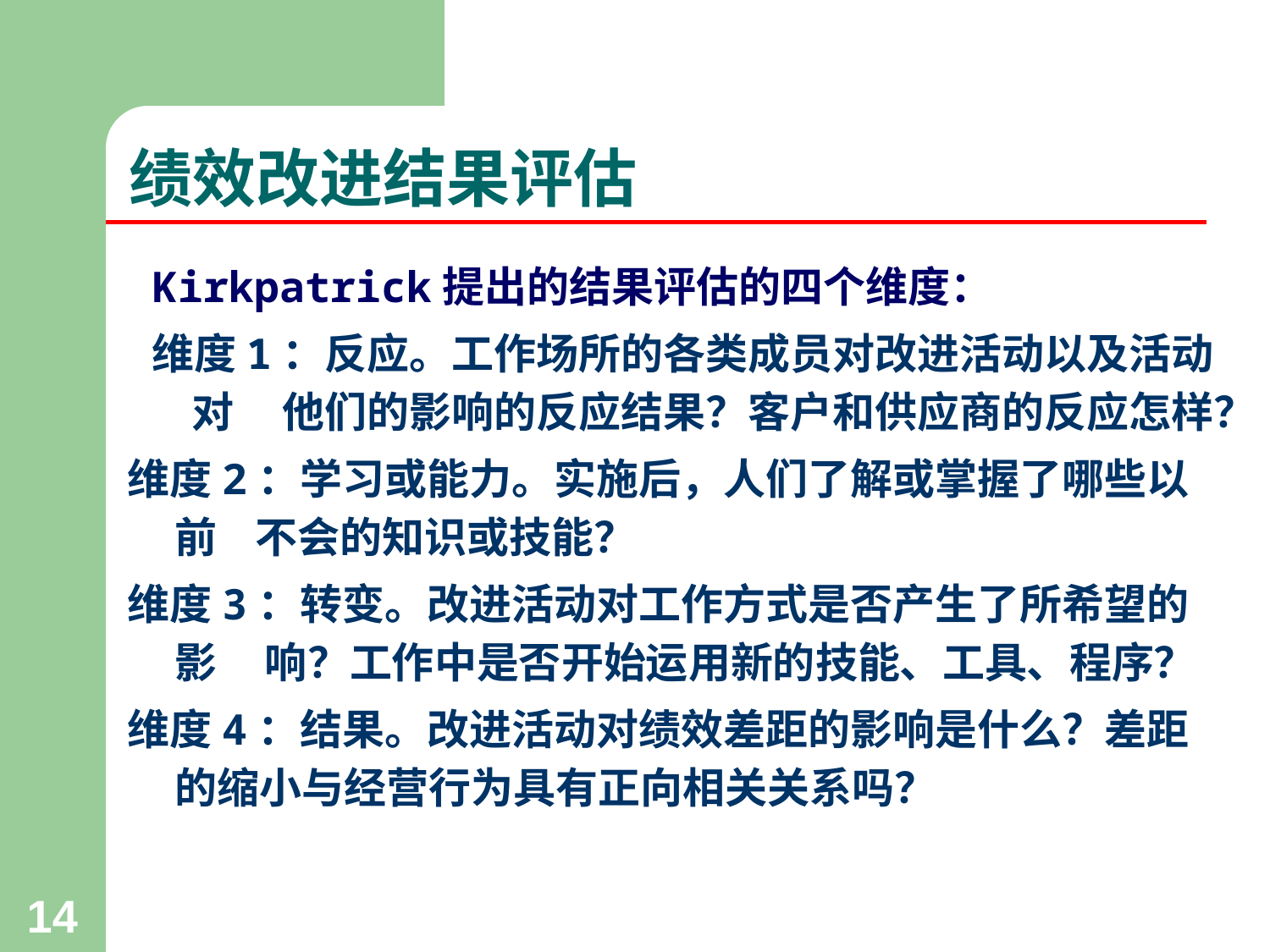

绩效改进结果评估
 Kirkpatrick提出的结果评估的四个维度：
维度1：反应。工作场所的各类成员对改进活动以及活动对     他们的影响的反应结果？客户和供应商的反应怎样？
维度2：学习或能力。实施后，人们了解或掌握了哪些以前    不会的知识或技能？
维度3：转变。改进活动对工作方式是否产生了所希望的影     响？工作中是否开始运用新的技能、工具、程序？
维度4：结果。改进活动对绩效差距的影响是什么？差距的缩小与经营行为具有正向相关关系吗？
# 14